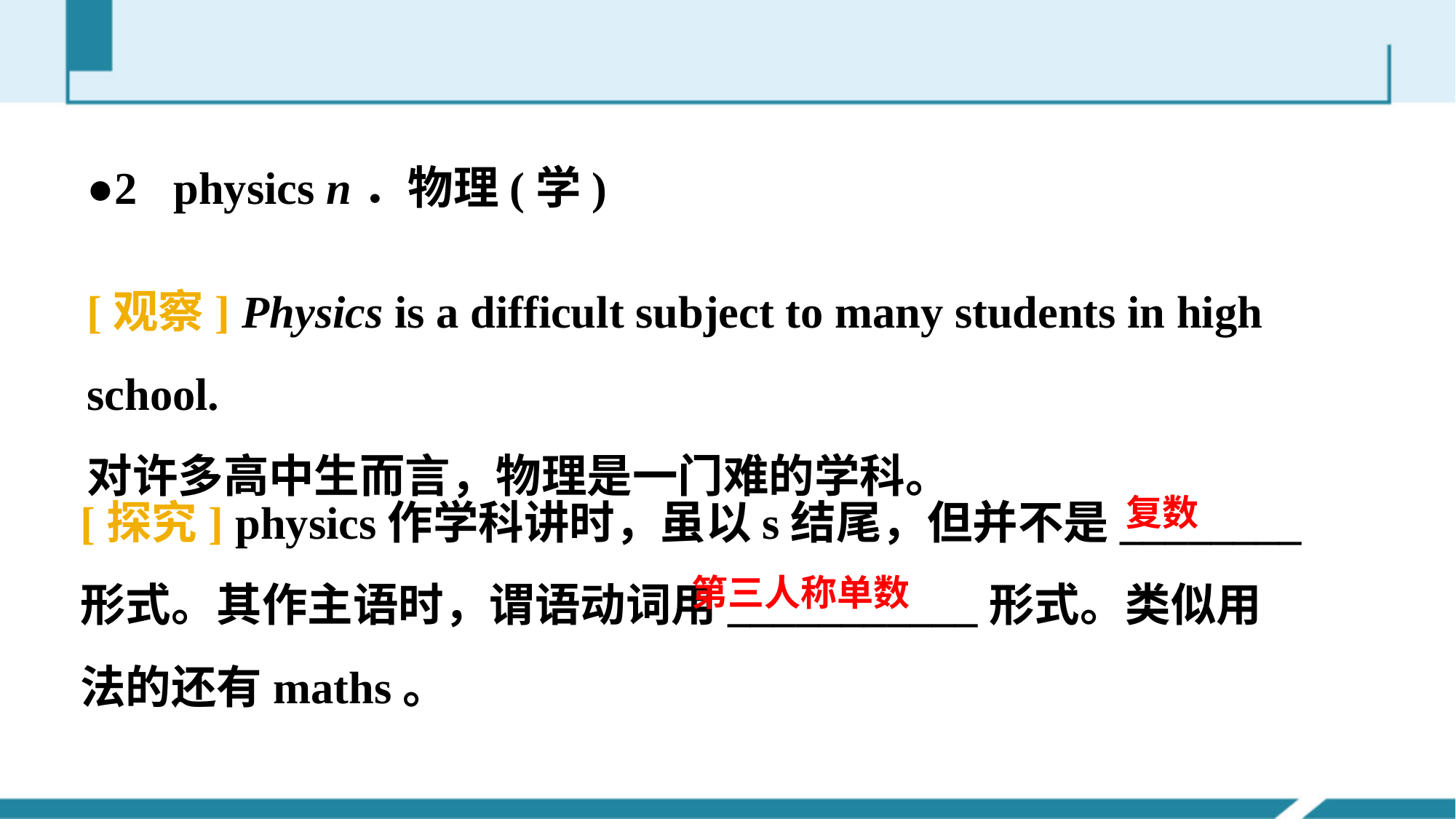

●2   physics n．物理(学)
[观察] Physics is a difficult subject to many students in high school.
对许多高中生而言，物理是一门难的学科。

[探究] physics作学科讲时，虽以­s结尾，但并不是________形式。其作主语时，谓语动词用___________形式。类似用法的还有maths。
复数
第三人称单数